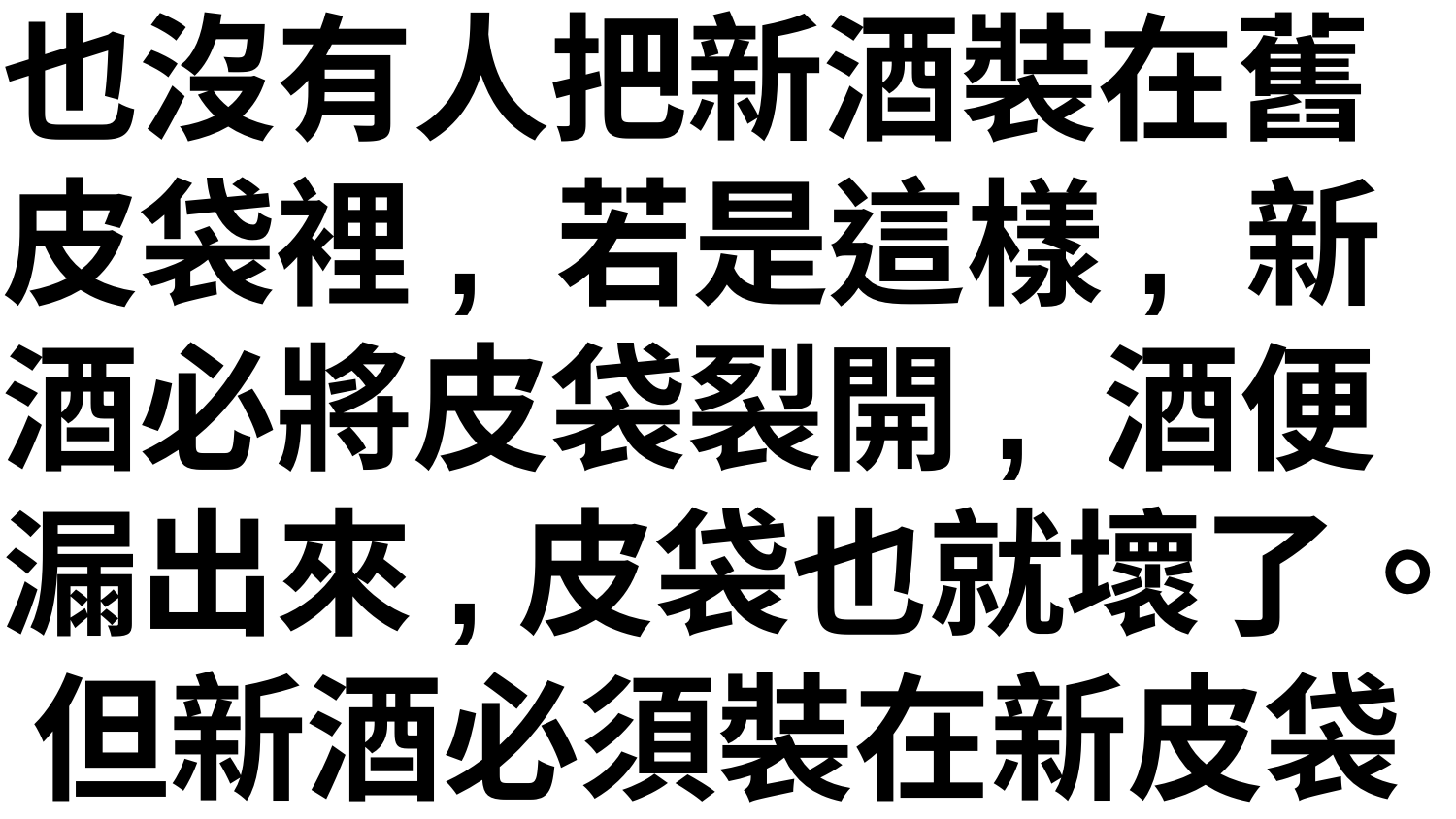

也沒有人把新酒裝在舊皮袋裡, 若是這樣, 新酒必將皮袋裂開, 酒便漏出來,皮袋也就壞了。 但新酒必須裝在新皮袋裡。

沒有人喝了陳酒又想喝新的，他總說陳的好。」